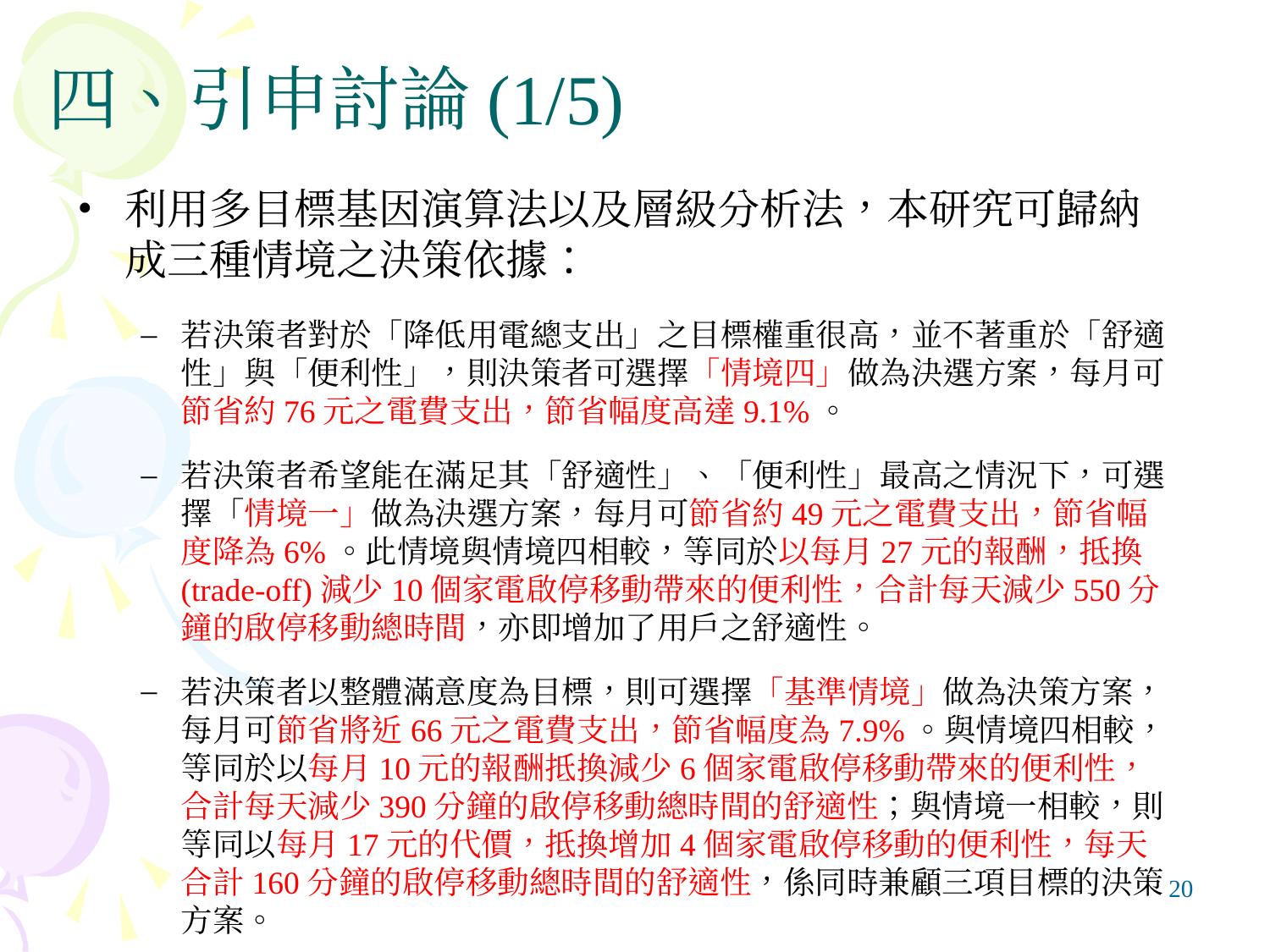

# 四、引申討論(1/5)
利用多目標基因演算法以及層級分析法，本研究可歸納成三種情境之決策依據：

若決策者對於「降低用電總支出」之目標權重很高，並不著重於「舒適性」與「便利性」，則決策者可選擇「情境四」做為決選方案，每月可節省約76元之電費支出，節省幅度高達9.1%。

若決策者希望能在滿足其「舒適性」、「便利性」最高之情況下，可選擇「情境一」做為決選方案，每月可節省約49元之電費支出，節省幅度降為6%。此情境與情境四相較，等同於以每月27元的報酬，抵換(trade-off)減少10個家電啟停移動帶來的便利性，合計每天減少550分鐘的啟停移動總時間，亦即增加了用戶之舒適性。

若決策者以整體滿意度為目標，則可選擇「基準情境」做為決策方案，每月可節省將近66元之電費支出，節省幅度為7.9%。與情境四相較，等同於以每月10元的報酬抵換減少6個家電啟停移動帶來的便利性，合計每天減少390分鐘的啟停移動總時間的舒適性；與情境一相較，則等同以每月17元的代價，抵換增加4個家電啟停移動的便利性，每天合計160分鐘的啟停移動總時間的舒適性，係同時兼顧三項目標的決策方案。

20